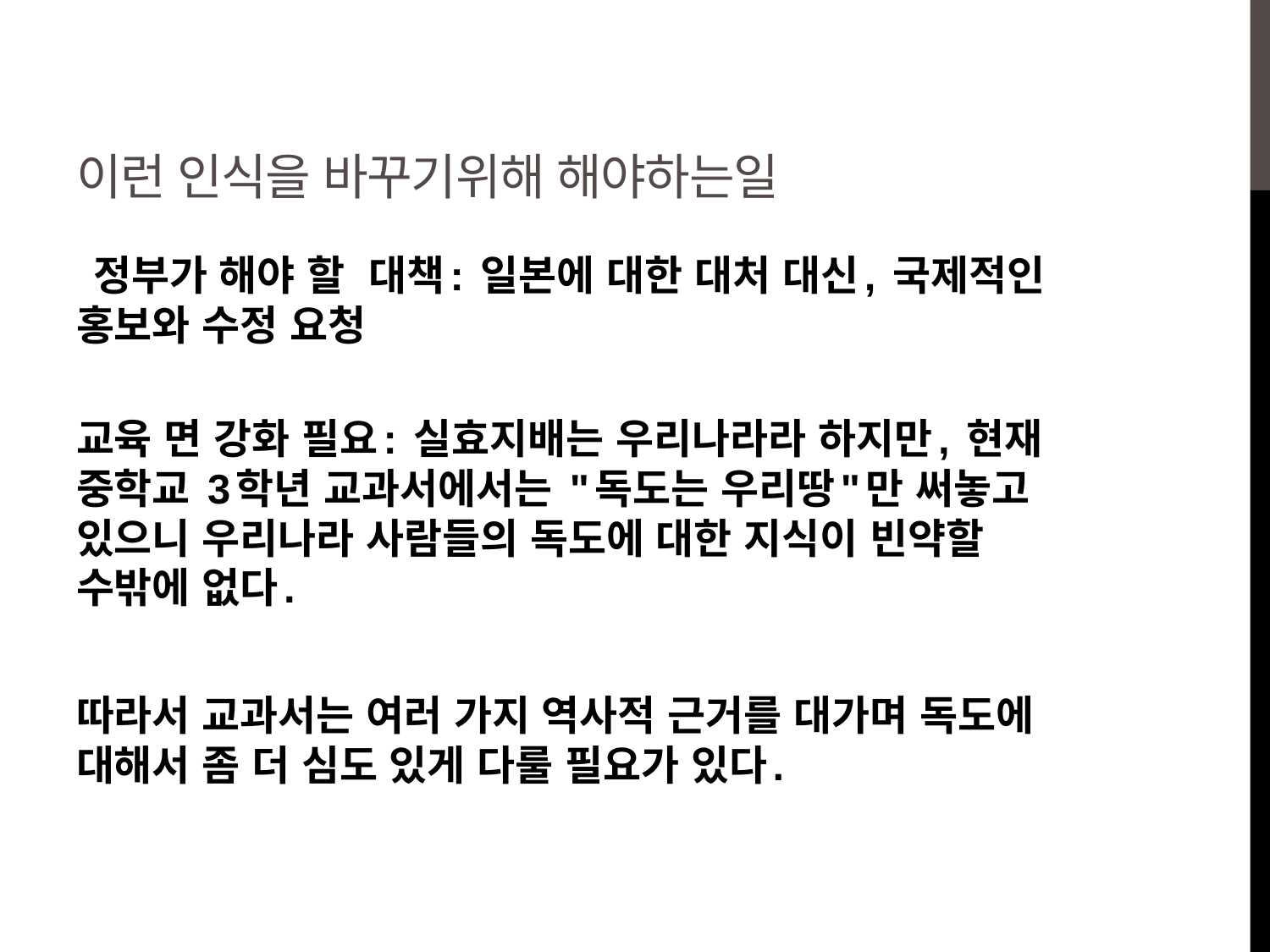

# 이런 인식을 바꾸기위해 해야하는일
 정부가 해야 할  대책: 일본에 대한 대처 대신, 국제적인 홍보와 수정 요청
교육 면 강화 필요: 실효지배는 우리나라라 하지만, 현재 중학교 3학년 교과서에서는 "독도는 우리땅"만 써놓고 있으니 우리나라 사람들의 독도에 대한 지식이 빈약할 수밖에 없다.

따라서 교과서는 여러 가지 역사적 근거를 대가며 독도에 대해서 좀 더 심도 있게 다룰 필요가 있다.